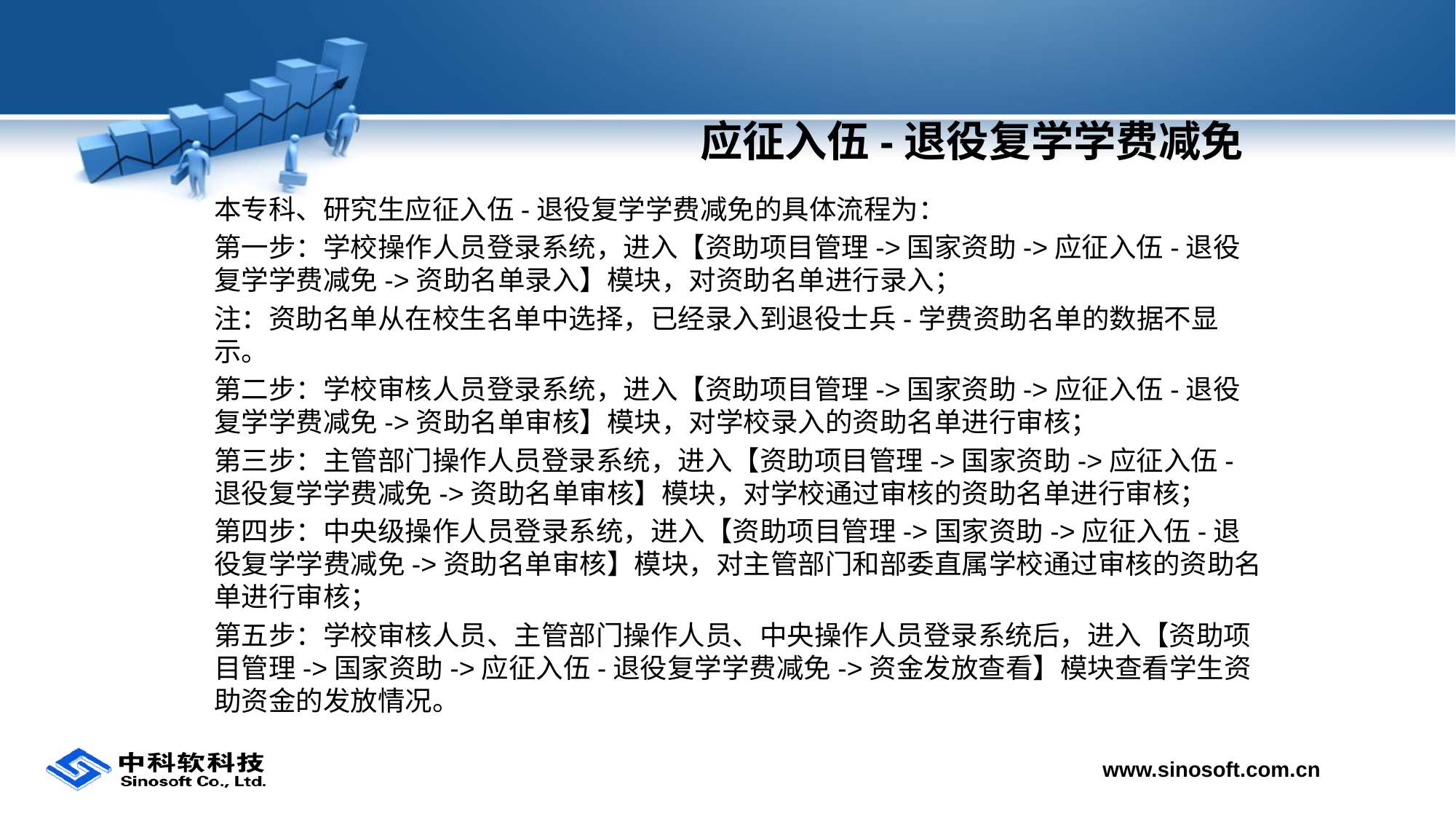

# 应征入伍-退役复学学费减免
本专科、研究生应征入伍-退役复学学费减免的具体流程为：
第一步：学校操作人员登录系统，进入【资助项目管理->国家资助->应征入伍-退役复学学费减免->资助名单录入】模块，对资助名单进行录入；
注：资助名单从在校生名单中选择，已经录入到退役士兵-学费资助名单的数据不显示。
第二步：学校审核人员登录系统，进入【资助项目管理->国家资助->应征入伍-退役复学学费减免->资助名单审核】模块，对学校录入的资助名单进行审核；
第三步：主管部门操作人员登录系统，进入【资助项目管理->国家资助->应征入伍-退役复学学费减免->资助名单审核】模块，对学校通过审核的资助名单进行审核；
第四步：中央级操作人员登录系统，进入【资助项目管理->国家资助->应征入伍-退役复学学费减免->资助名单审核】模块，对主管部门和部委直属学校通过审核的资助名单进行审核；
第五步：学校审核人员、主管部门操作人员、中央操作人员登录系统后，进入【资助项目管理->国家资助->应征入伍-退役复学学费减免->资金发放查看】模块查看学生资助资金的发放情况。